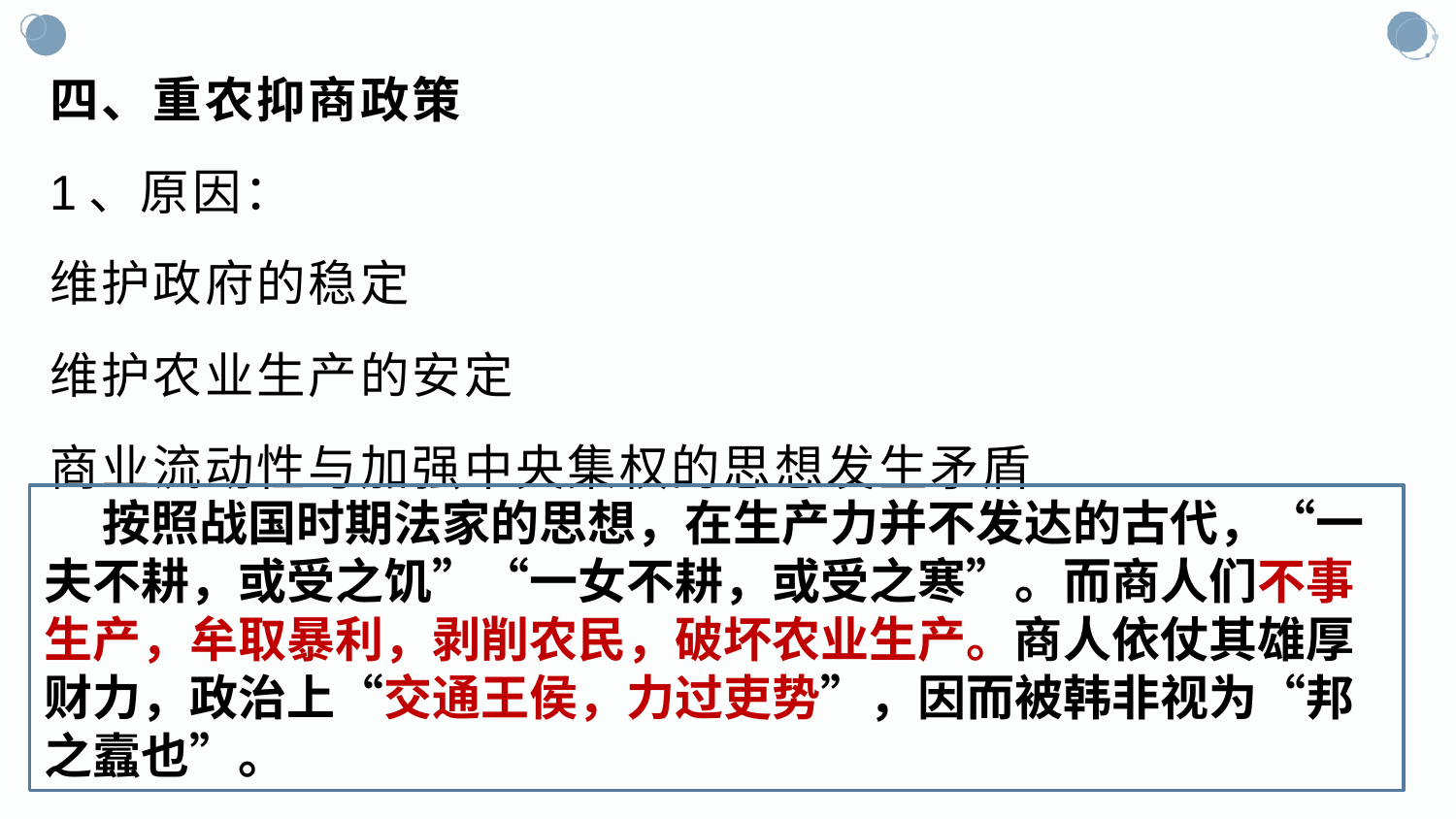

四、重农抑商政策
1、原因：
维护政府的稳定
维护农业生产的安定
商业流动性与加强中央集权的思想发生矛盾

#

     按照战国时期法家的思想，在生产力并不发达的古代，“一夫不耕，或受之饥”“一女不耕，或受之寒”。而商人们不事生产，牟取暴利，剥削农民，破坏农业生产。商人依仗其雄厚财力，政治上“交通王侯，力过吏势”，因而被韩非视为“邦之蠧也”。